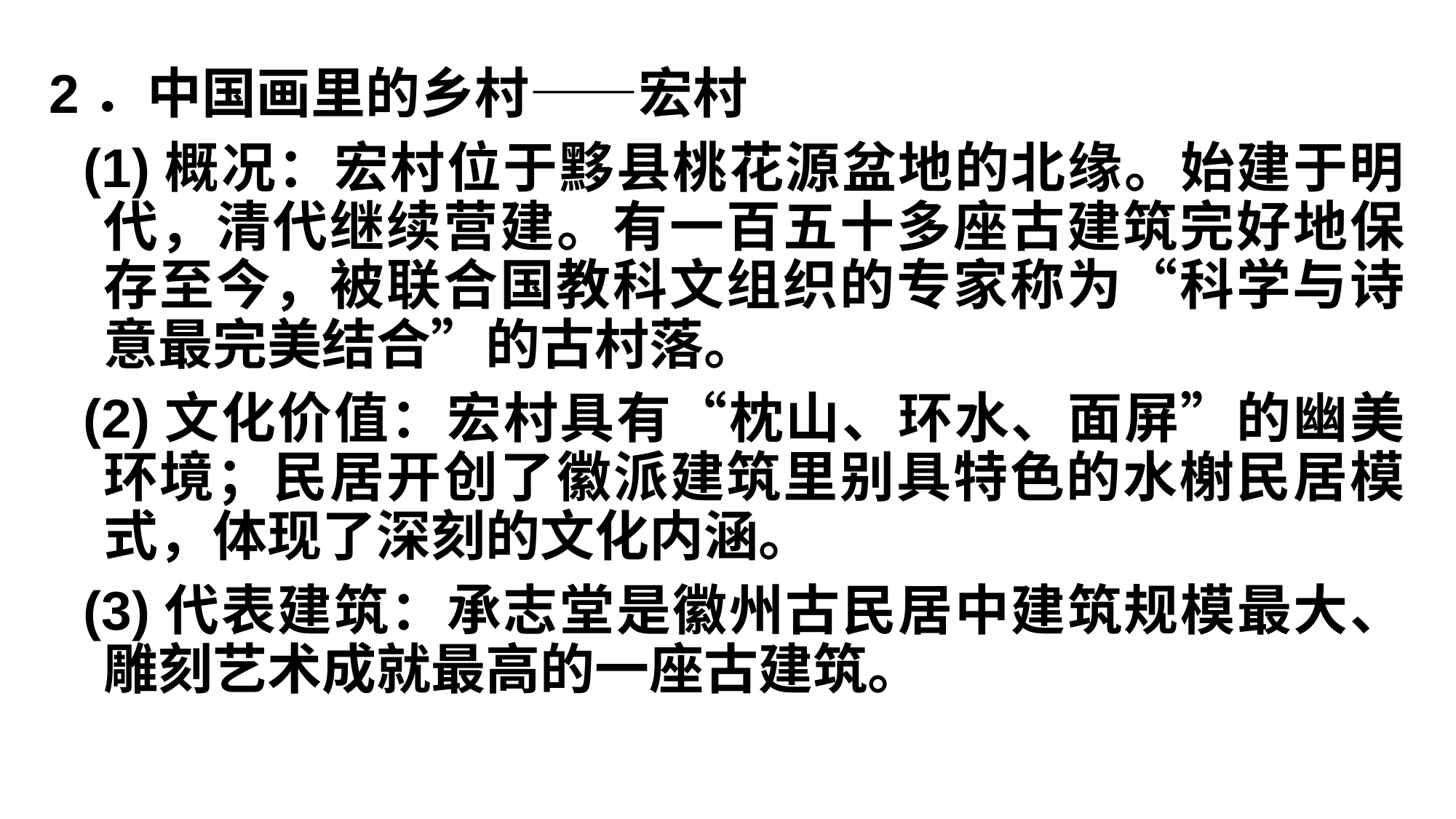

2．中国画里的乡村——宏村
  (1)概况：宏村位于黟县桃花源盆地的北缘。始建于明代，清代继续营建。有一百五十多座古建筑完好地保存至今，被联合国教科文组织的专家称为“科学与诗意最完美结合”的古村落。
  (2)文化价值：宏村具有“枕山、环水、面屏”的幽美环境；民居开创了徽派建筑里别具特色的水榭民居模式，体现了深刻的文化内涵。
  (3)代表建筑：承志堂是徽州古民居中建筑规模最大、雕刻艺术成就最高的一座古建筑。